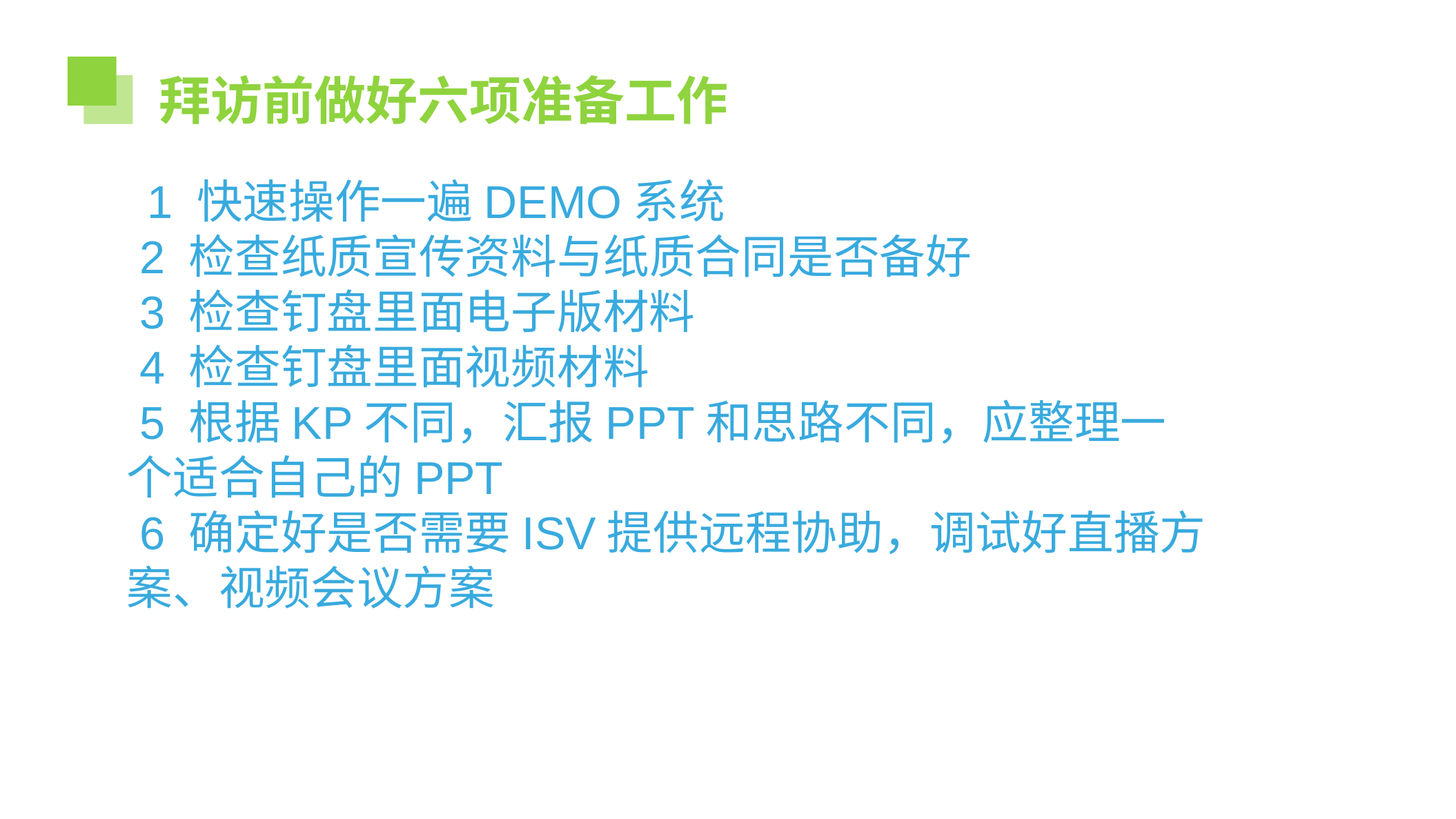

拜访前做好六项准备工作
  1 快速操作一遍DEMO系统
 2 检查纸质宣传资料与纸质合同是否备好
 3 检查钉盘里面电子版材料
 4 检查钉盘里面视频材料
 5 根据KP不同，汇报PPT和思路不同，应整理一个适合自己的PPT
 6 确定好是否需要ISV提供远程协助，调试好直播方案、视频会议方案